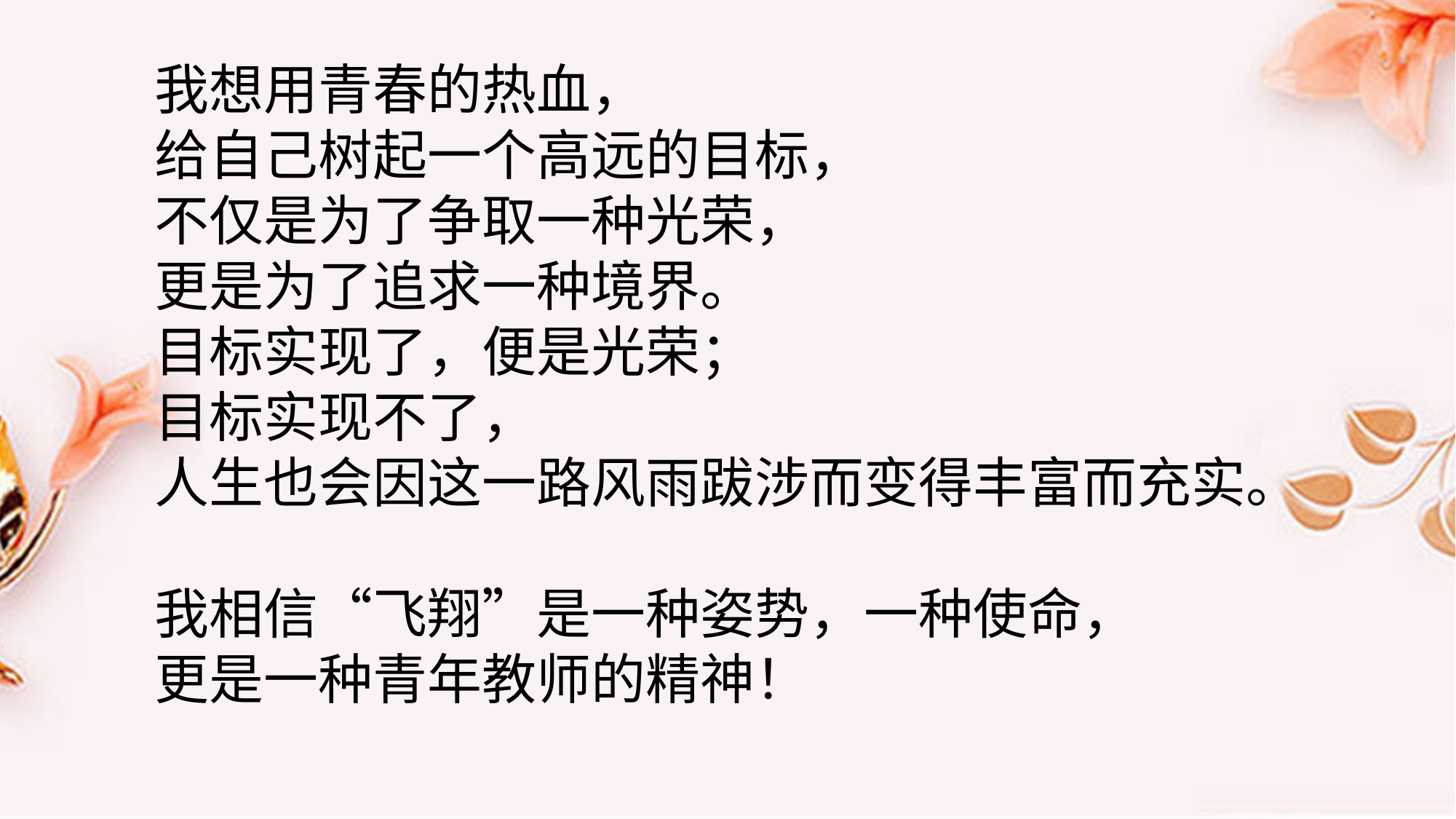

我想用青春的热血，
给自己树起一个高远的目标，
不仅是为了争取一种光荣，
更是为了追求一种境界。
目标实现了，便是光荣；
目标实现不了，
人生也会因这一路风雨跋涉而变得丰富而充实。

我相信“飞翔”是一种姿势，一种使命，
更是一种青年教师的精神！